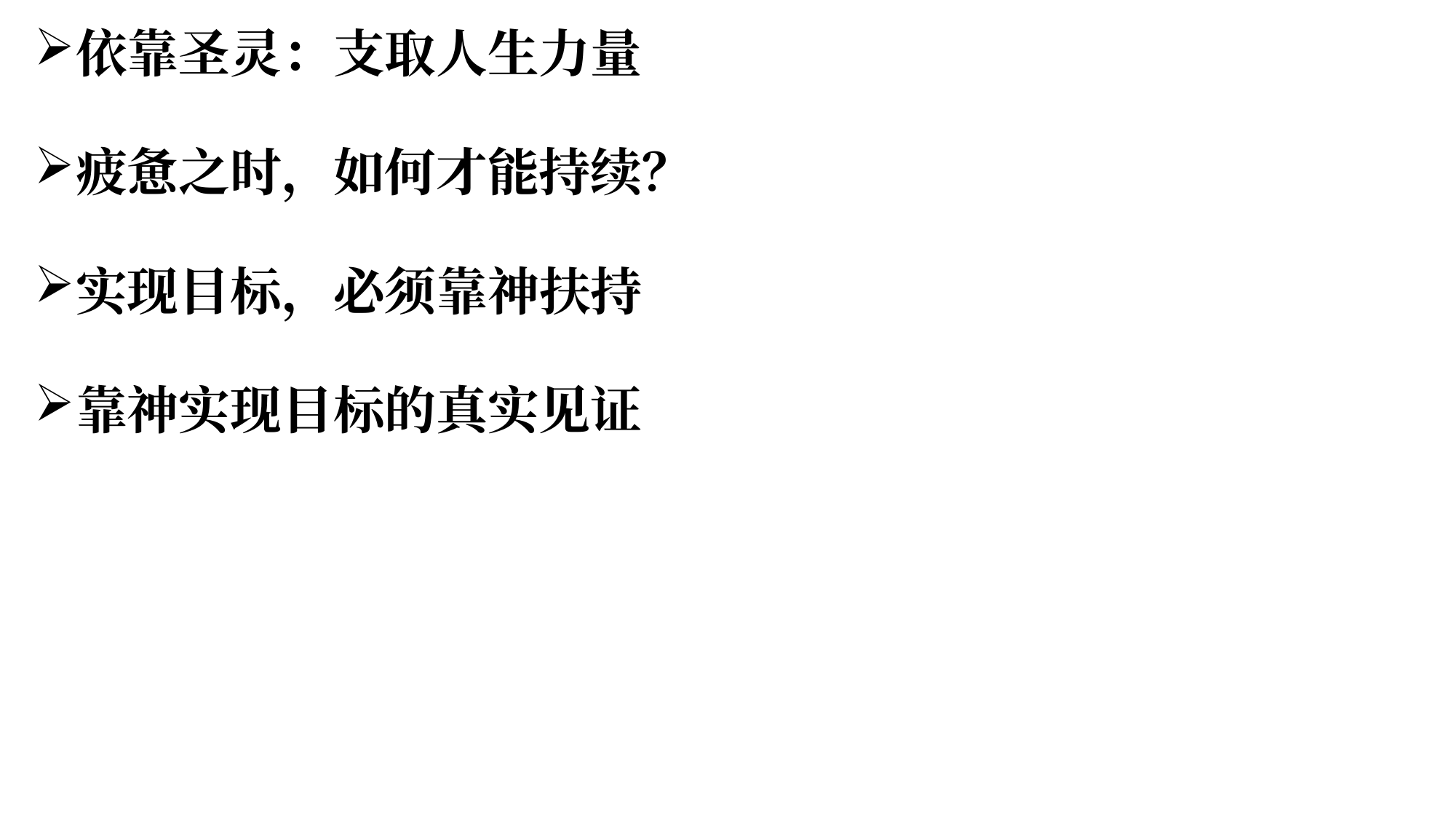

依靠圣灵：支取人生力量

疲惫之时，如何才能持续？

实现目标，必须靠神扶持

靠神实现目标的真实见证